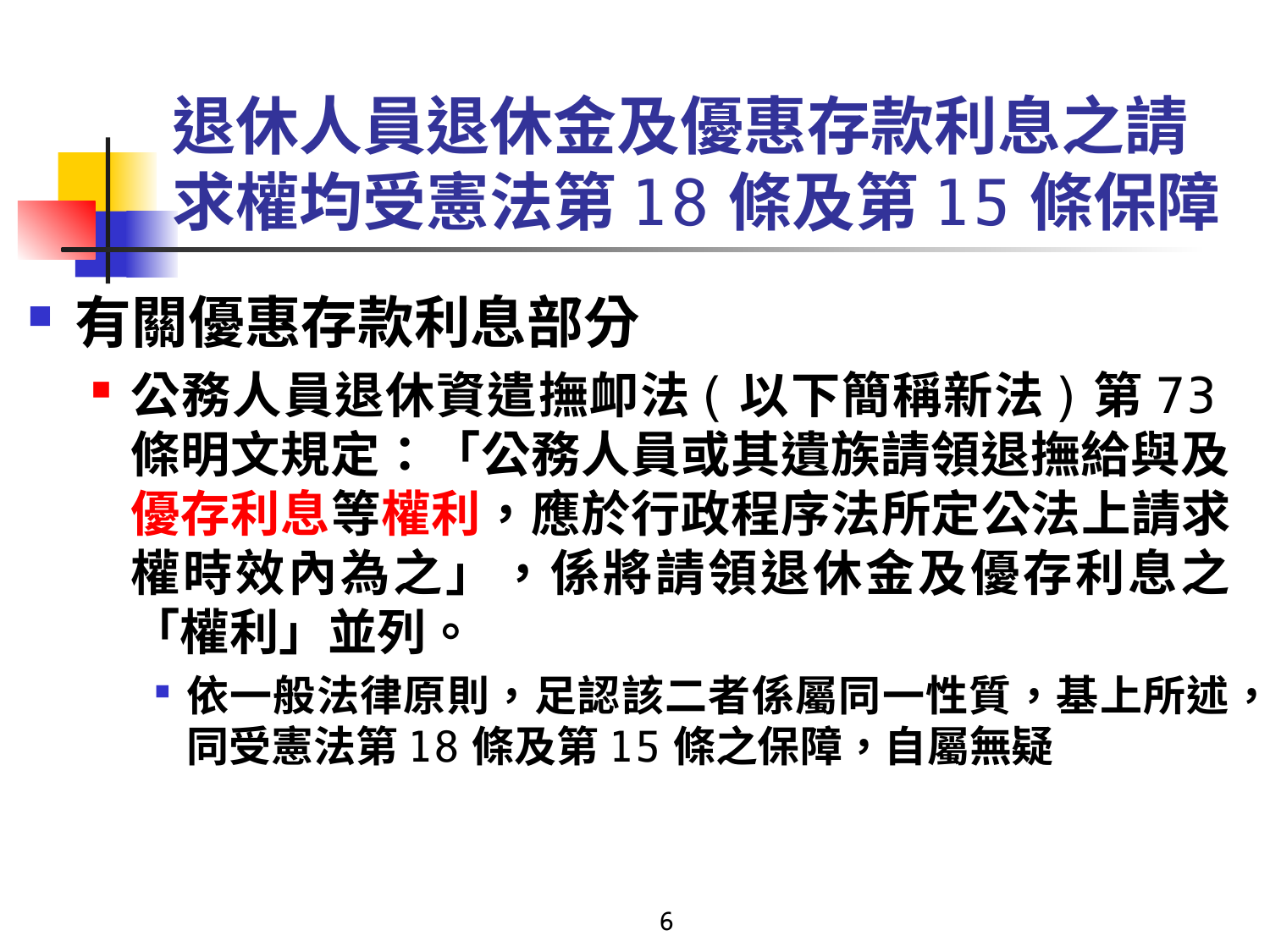

# 退休人員退休金及優惠存款利息之請求權均受憲法第18條及第15條保障
有關優惠存款利息部分
公務人員退休資遣撫卹法(以下簡稱新法)第73條明文規定：「公務人員或其遺族請領退撫給與及優存利息等權利，應於行政程序法所定公法上請求權時效內為之」，係將請領退休金及優存利息之「權利」並列。
依一般法律原則，足認該二者係屬同一性質，基上所述，同受憲法第18條及第15條之保障，自屬無疑

6